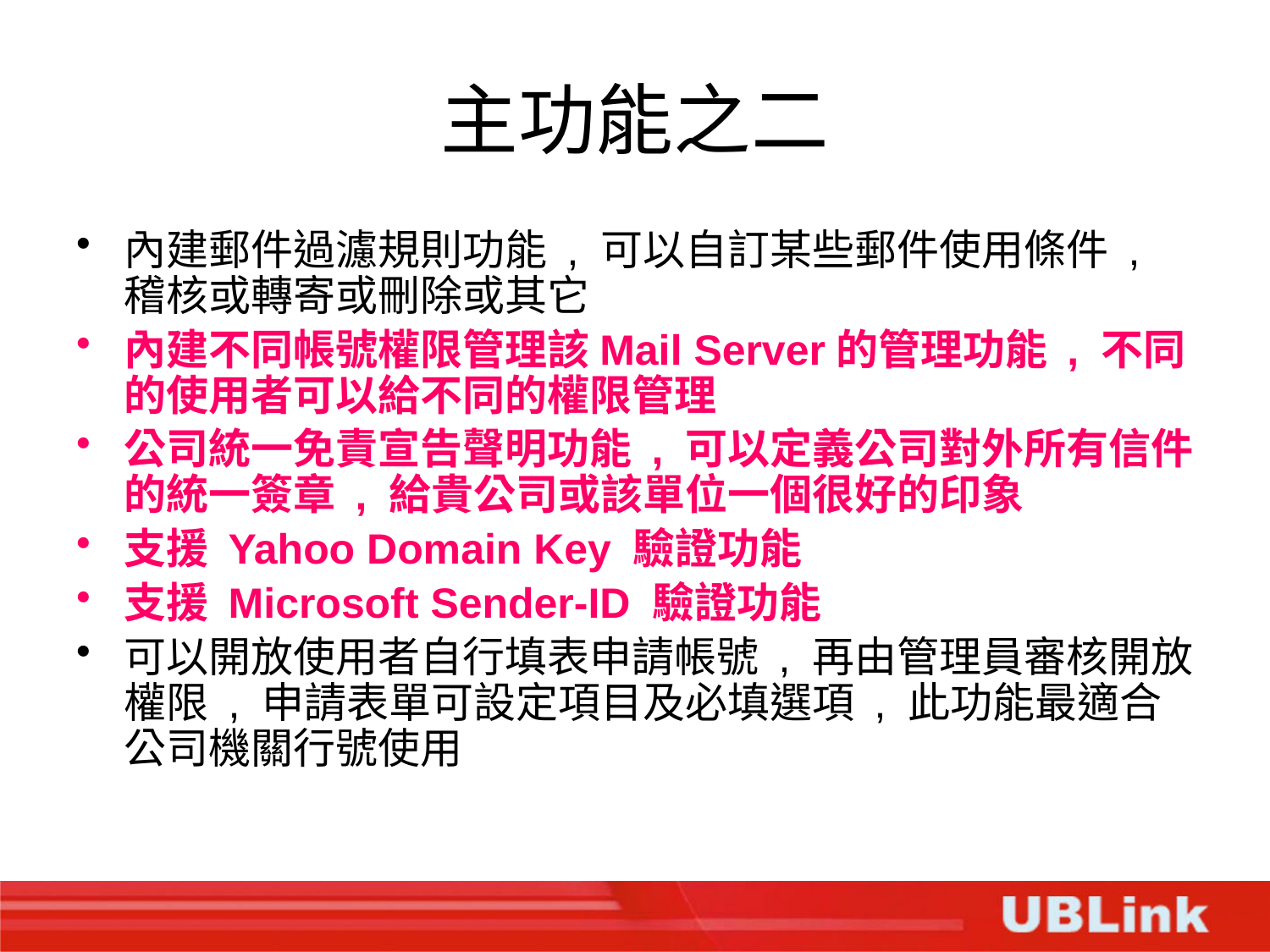

# 主功能之二
內建郵件過濾規則功能 , 可以自訂某些郵件使用條件 , 稽核或轉寄或刪除或其它
內建不同帳號權限管理該Mail Server的管理功能 , 不同的使用者可以給不同的權限管理
公司統一免責宣告聲明功能 , 可以定義公司對外所有信件的統一簽章 , 給貴公司或該單位一個很好的印象
支援 Yahoo Domain Key 驗證功能
支援 Microsoft Sender-ID 驗證功能
可以開放使用者自行填表申請帳號 , 再由管理員審核開放權限 , 申請表單可設定項目及必填選項 , 此功能最適合公司機關行號使用